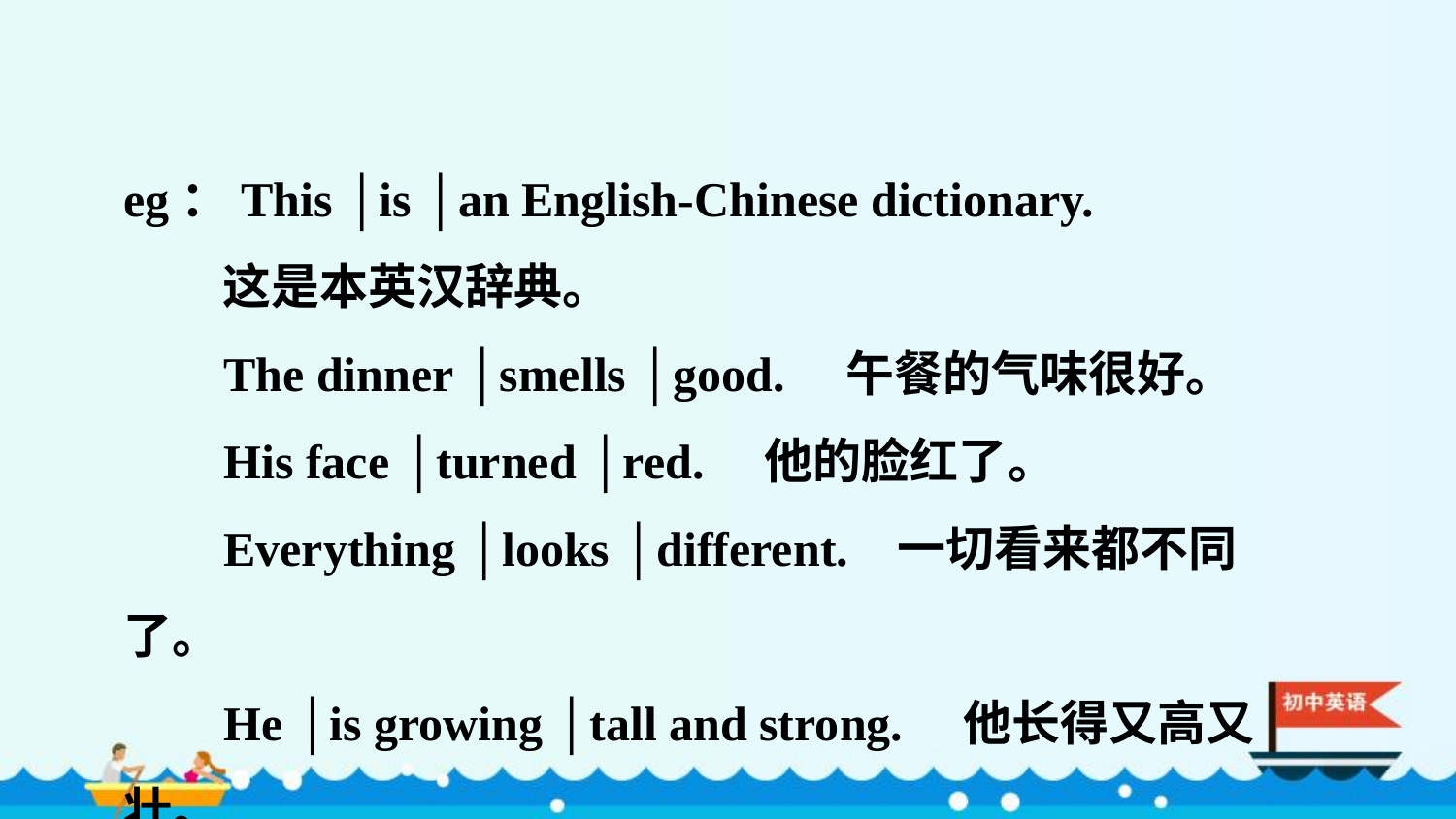

eg：This │is │an English­-Chinese dictionary.
        这是本英汉辞典。
The dinner │smells │good.    午餐的气味很好。
His face │turned │red.    他的脸红了。
Everything │looks │different.   一切看来都不同了。
He │is growing │tall and strong.    他长得又高又壮。